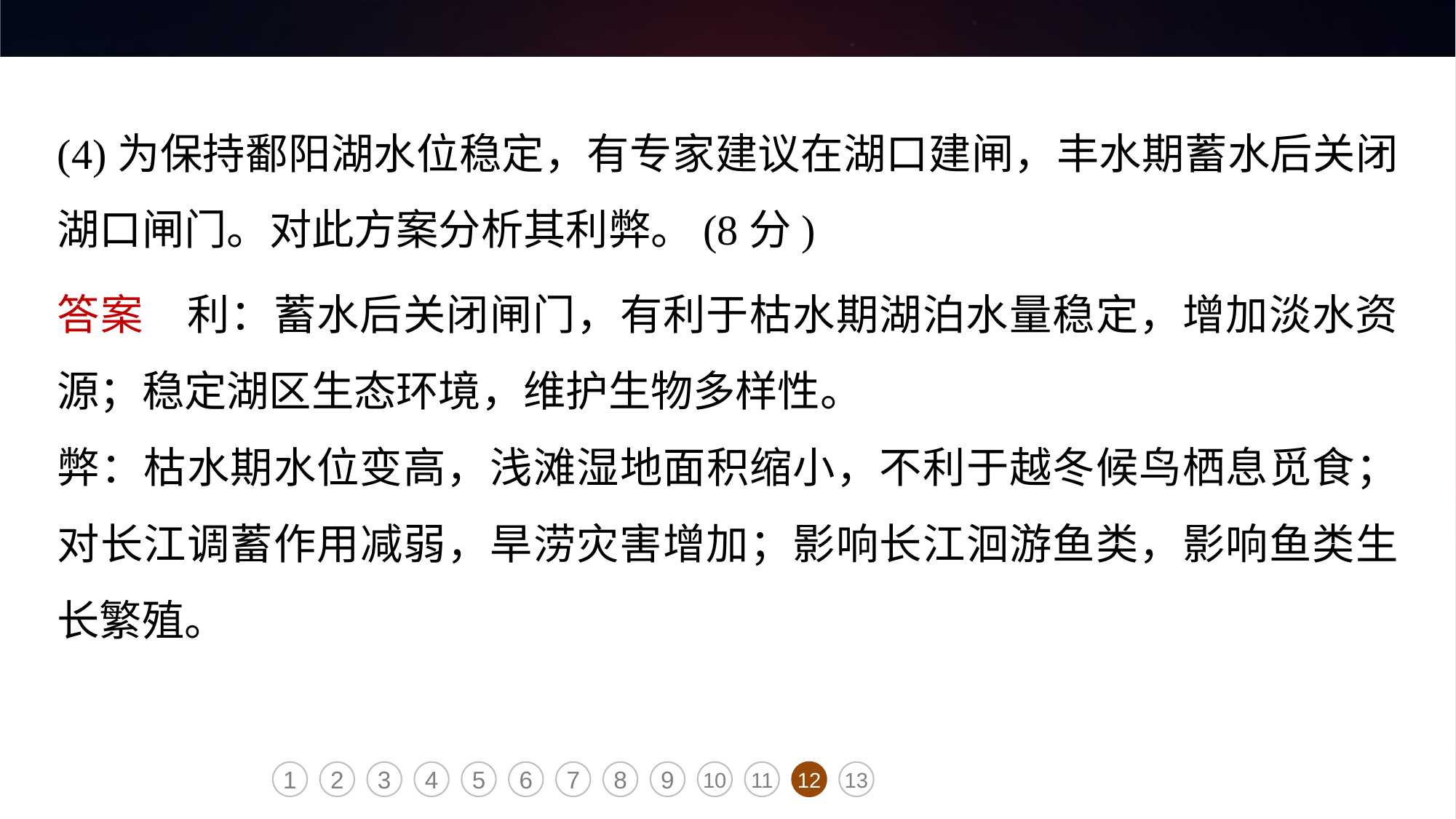

(4)为保持鄱阳湖水位稳定，有专家建议在湖口建闸，丰水期蓄水后关闭湖口闸门。对此方案分析其利弊。(8分)
答案　利：蓄水后关闭闸门，有利于枯水期湖泊水量稳定，增加淡水资源；稳定湖区生态环境，维护生物多样性。
弊：枯水期水位变高，浅滩湿地面积缩小，不利于越冬候鸟栖息觅食；对长江调蓄作用减弱，旱涝灾害增加；影响长江洄游鱼类，影响鱼类生长繁殖。
1
2
3
4
5
6
7
8
9
10
11
12
13